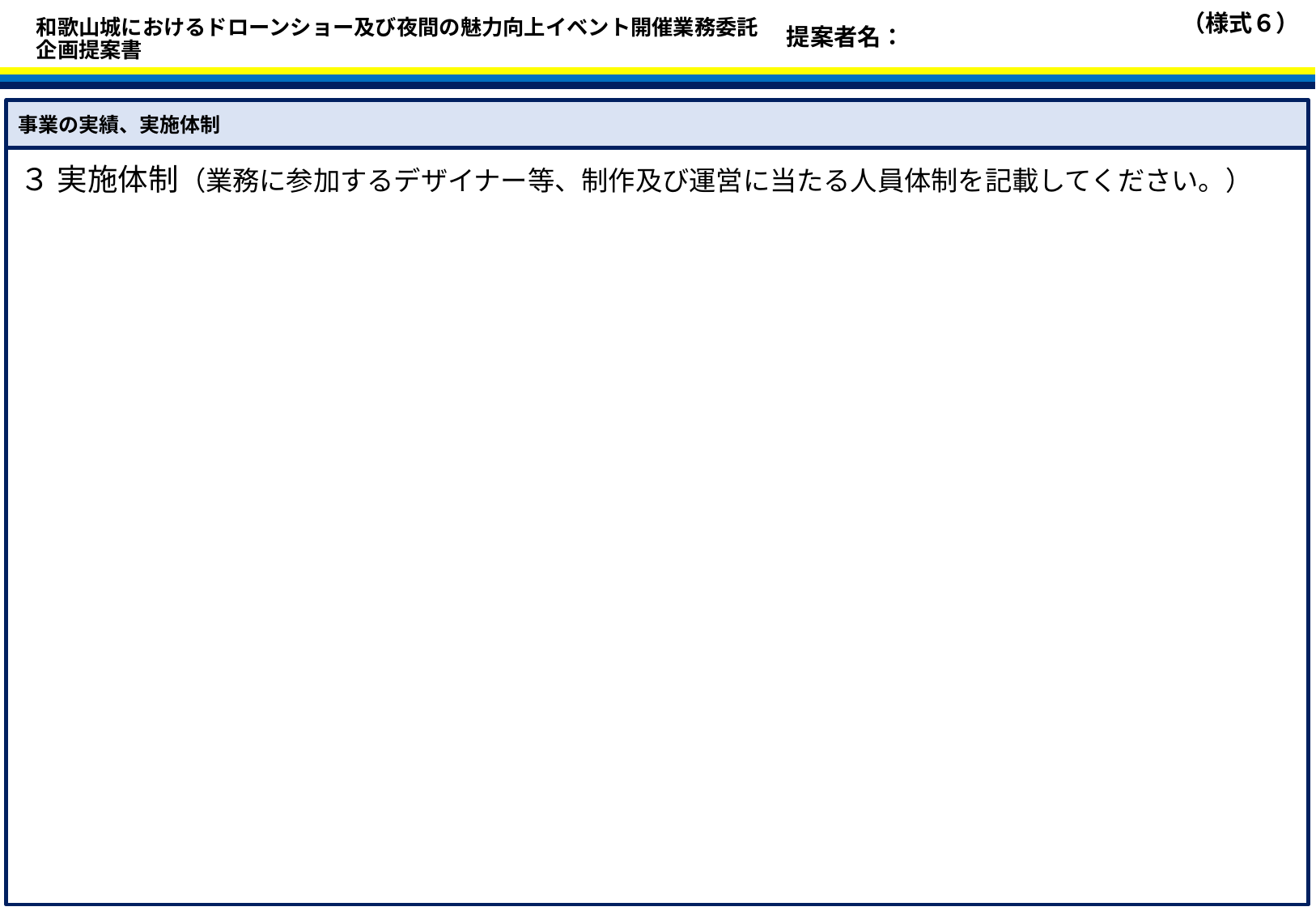

（様式６）
提案者名：
和歌山城におけるドローンショー及び夜間の魅力向上イベント開催業務委託
企画提案書
事業の実績、実施体制

３ 実施体制（業務に参加するデザイナー等、制作及び運営に当たる人員体制を記載してください。）